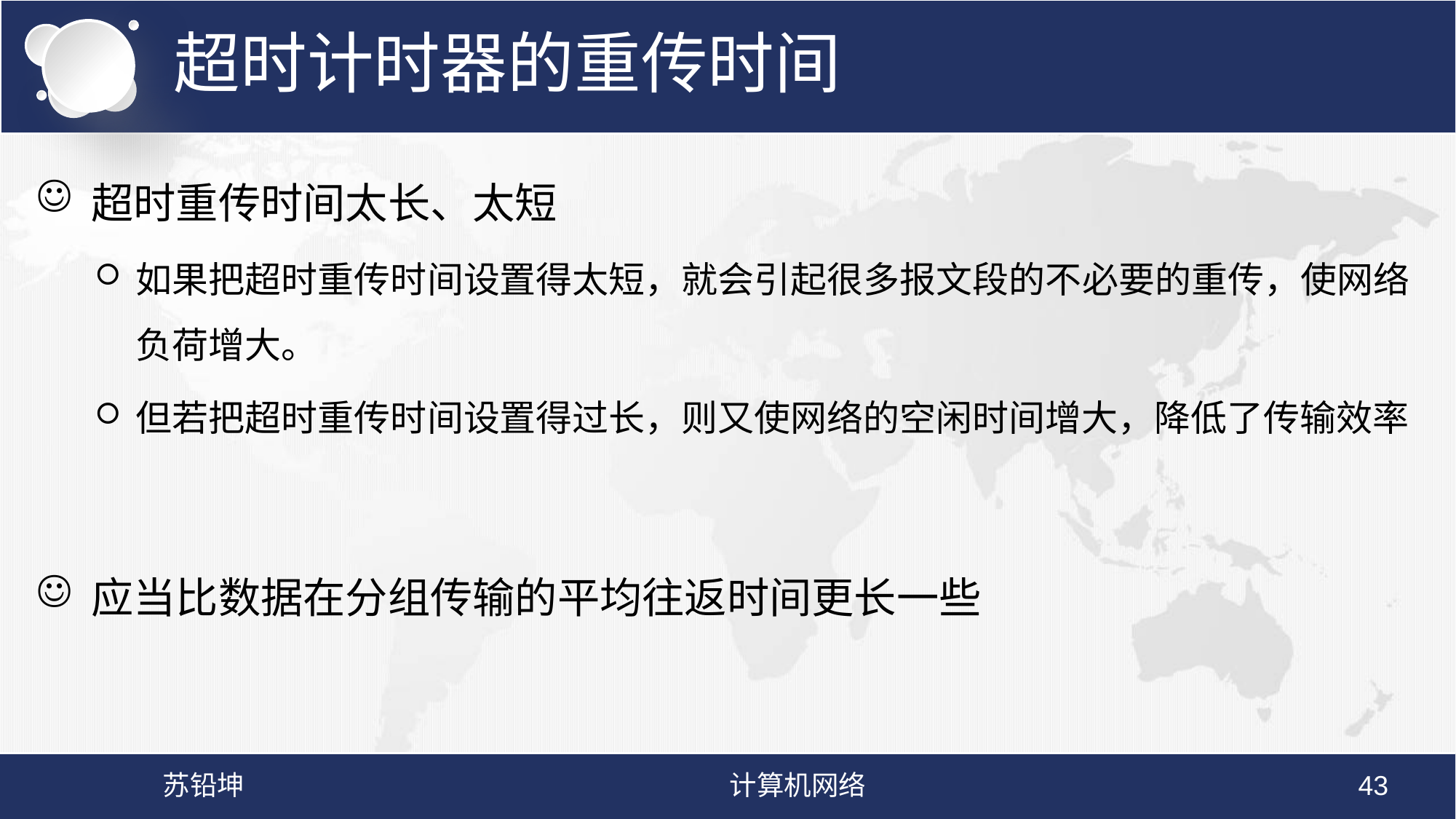

# 超时计时器的重传时间

超时重传时间太长、太短
如果把超时重传时间设置得太短，就会引起很多报文段的不必要的重传，使网络负荷增大。
但若把超时重传时间设置得过长，则又使网络的空闲时间增大，降低了传输效率

应当比数据在分组传输的平均往返时间更长一些
苏铅坤
计算机网络
43